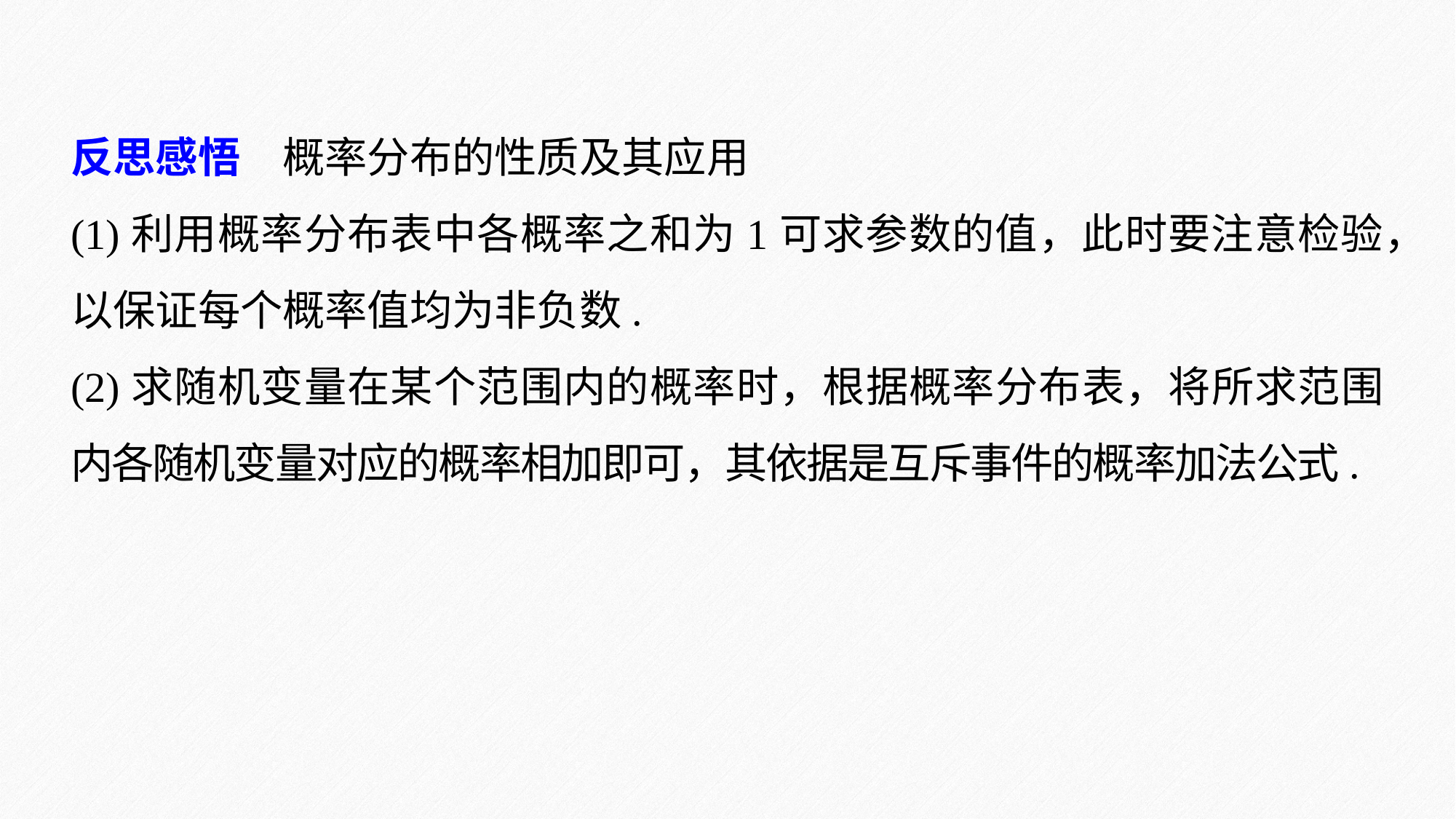

反思感悟　概率分布的性质及其应用
(1)利用概率分布表中各概率之和为1可求参数的值，此时要注意检验，以保证每个概率值均为非负数.
(2)求随机变量在某个范围内的概率时，根据概率分布表，将所求范围内各随机变量对应的概率相加即可，其依据是互斥事件的概率加法公式.